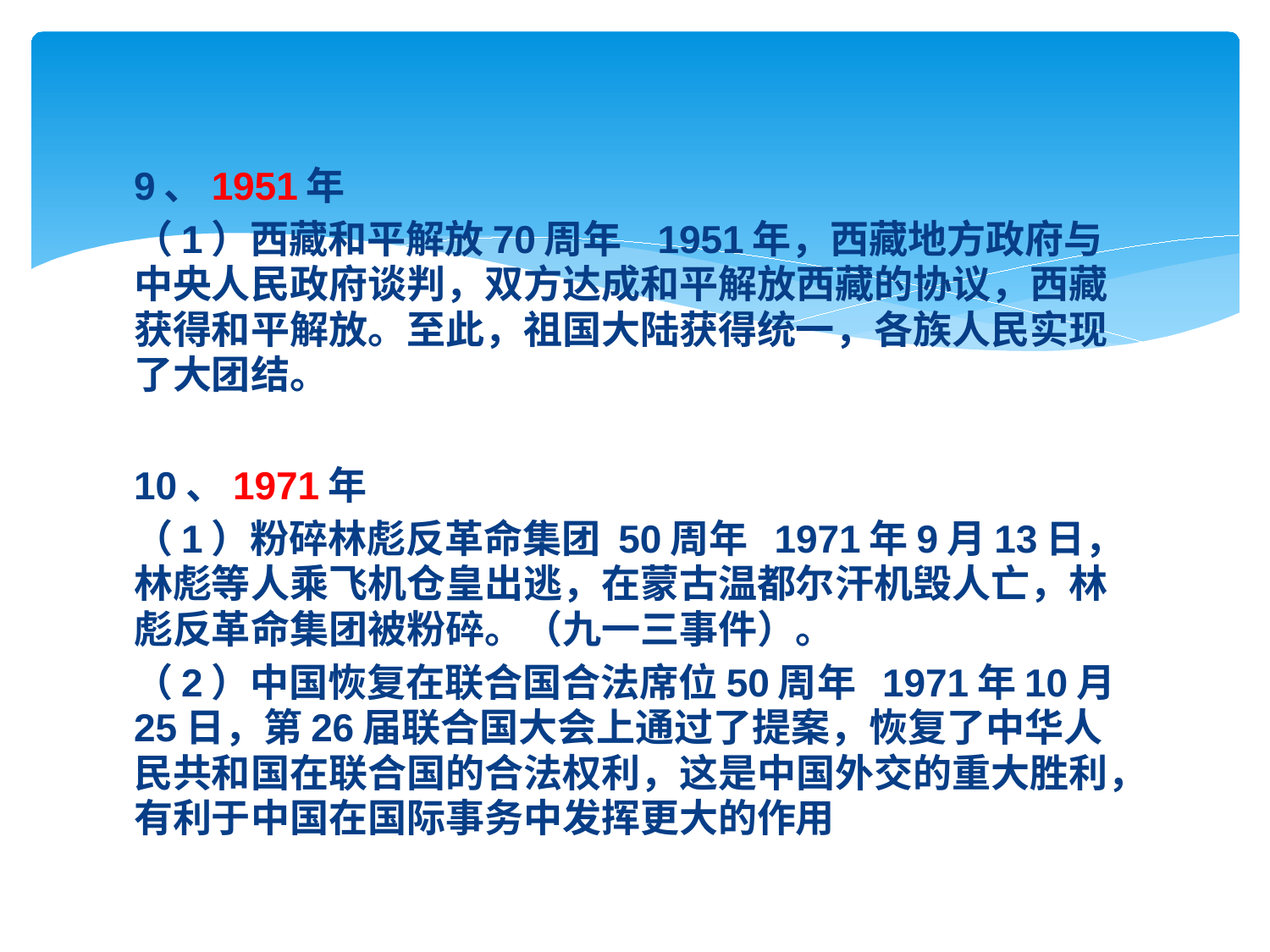

#
9、1951年
（1）西藏和平解放70周年   1951年，西藏地方政府与中央人民政府谈判，双方达成和平解放西藏的协议，西藏获得和平解放。至此，祖国大陆获得统一，各族人民实现了大团结。

10、1971年
（1）粉碎林彪反革命集团 50周年  1971年9月13日，林彪等人乘飞机仓皇出逃，在蒙古温都尔汗机毁人亡，林彪反革命集团被粉碎。（九一三事件）。
（2）中国恢复在联合国合法席位50周年  1971年10月25日，第26届联合国大会上通过了提案，恢复了中华人民共和国在联合国的合法权利，这是中国外交的重大胜利，有利于中国在国际事务中发挥更大的作用